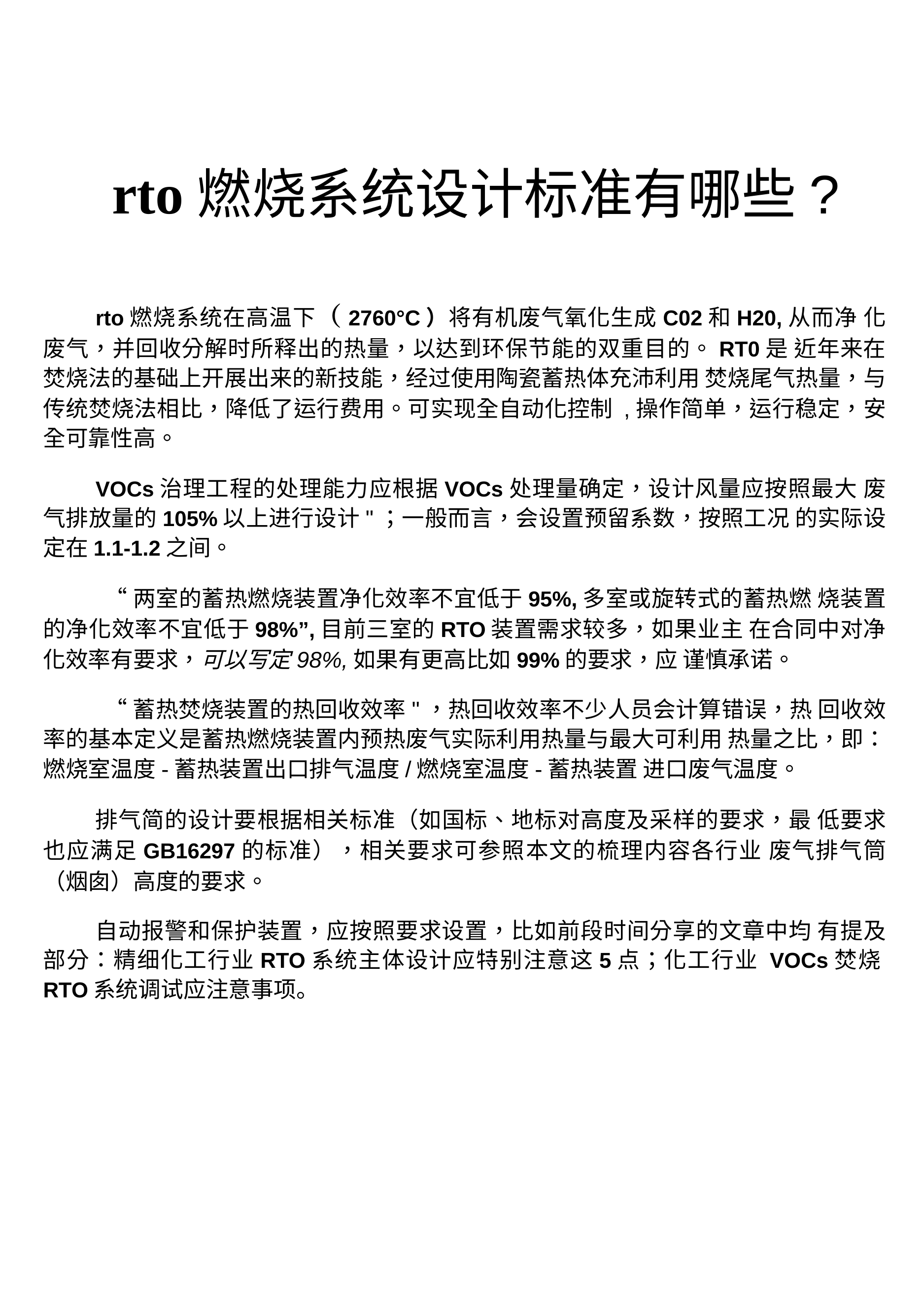

rto燃烧系统设计标准有哪些?
rto燃烧系统在高温下（2760°C）将有机废气氧化生成C02和H20,从而净 化废气，并回收分解时所释出的热量，以达到环保节能的双重目的。RT0是 近年来在焚烧法的基础上开展出来的新技能，经过使用陶瓷蓄热体充沛利用 焚烧尾气热量，与传统焚烧法相比，降低了运行费用。可实现全自动化控制 ,操作简单，运行稳定，安全可靠性高。
VOCs治理工程的处理能力应根据VOCs处理量确定，设计风量应按照最大 废气排放量的105%以上进行设计"；一般而言，会设置预留系数，按照工况 的实际设定在1.1-1.2之间。
“两室的蓄热燃烧装置净化效率不宜低于95%,多室或旋转式的蓄热燃 烧装置的净化效率不宜低于98%”,目前三室的RTO装置需求较多，如果业主 在合同中对净化效率有要求，可以写定98%,如果有更高比如99%的要求，应 谨慎承诺。
“蓄热焚烧装置的热回收效率"，热回收效率不少人员会计算错误，热 回收效率的基本定义是蓄热燃烧装置内预热废气实际利用热量与最大可利用 热量之比，即：燃烧室温度-蓄热装置出口排气温度/燃烧室温度-蓄热装置 进口废气温度。
排气简的设计要根据相关标准（如国标、地标对高度及采样的要求，最 低要求也应满足GB16297的标准），相关要求可参照本文的梳理内容各行业 废气排气筒（烟囱）高度的要求。
自动报警和保护装置，应按照要求设置，比如前段时间分享的文章中均 有提及部分：精细化工行业RTO系统主体设计应特别注意这5点；化工行业 VOCs焚烧RTO系统调试应注意事项。